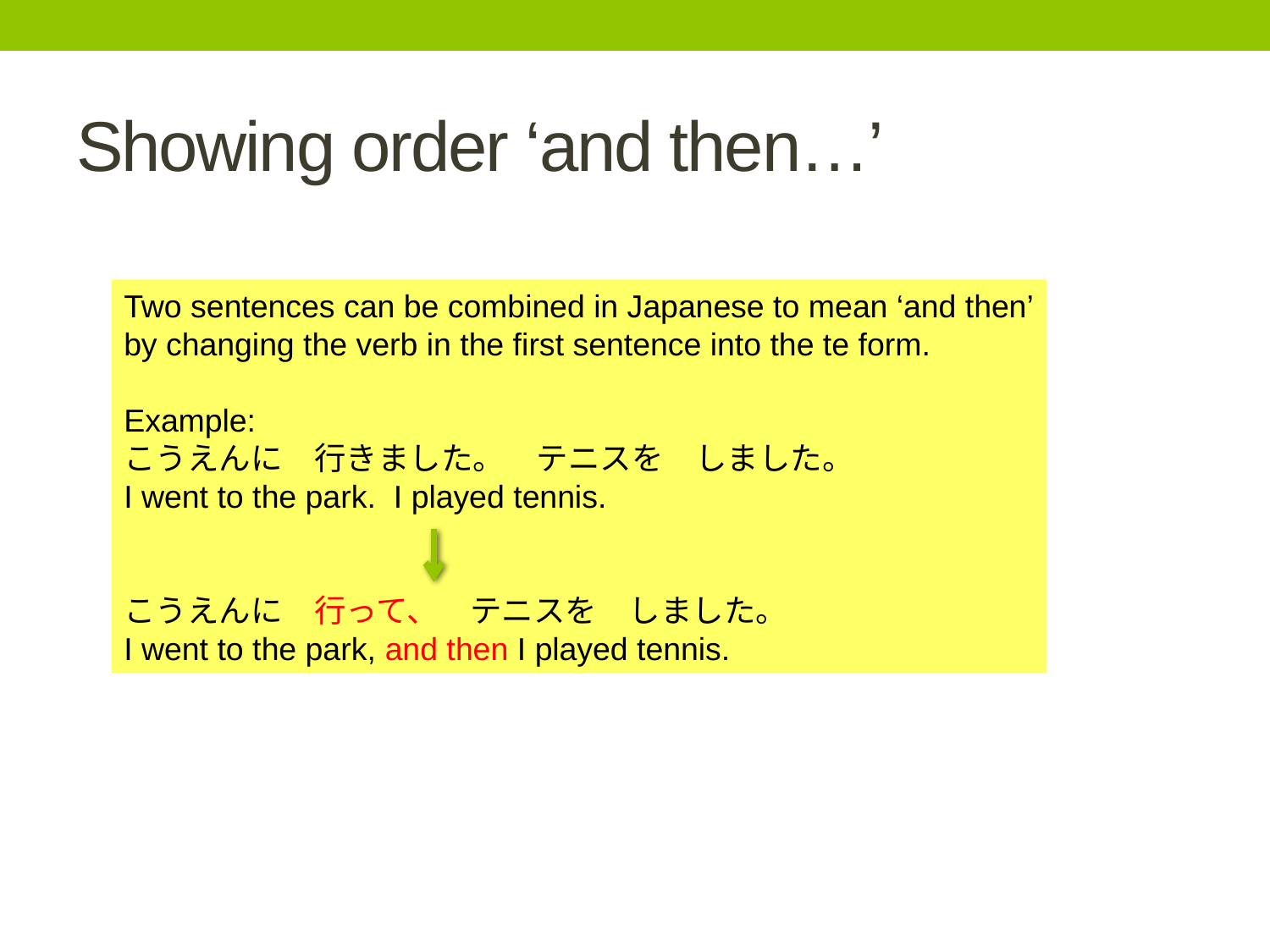

# Showing order ‘and then…’
Two sentences can be combined in Japanese to mean ‘and then’
by changing the verb in the first sentence into the te form.

Example:
こうえんに　行きました。　テニスを　しました。
I went to the park.  I played tennis.

こうえんに　行って、　テニスを　しました。
I went to the park, and then I played tennis.